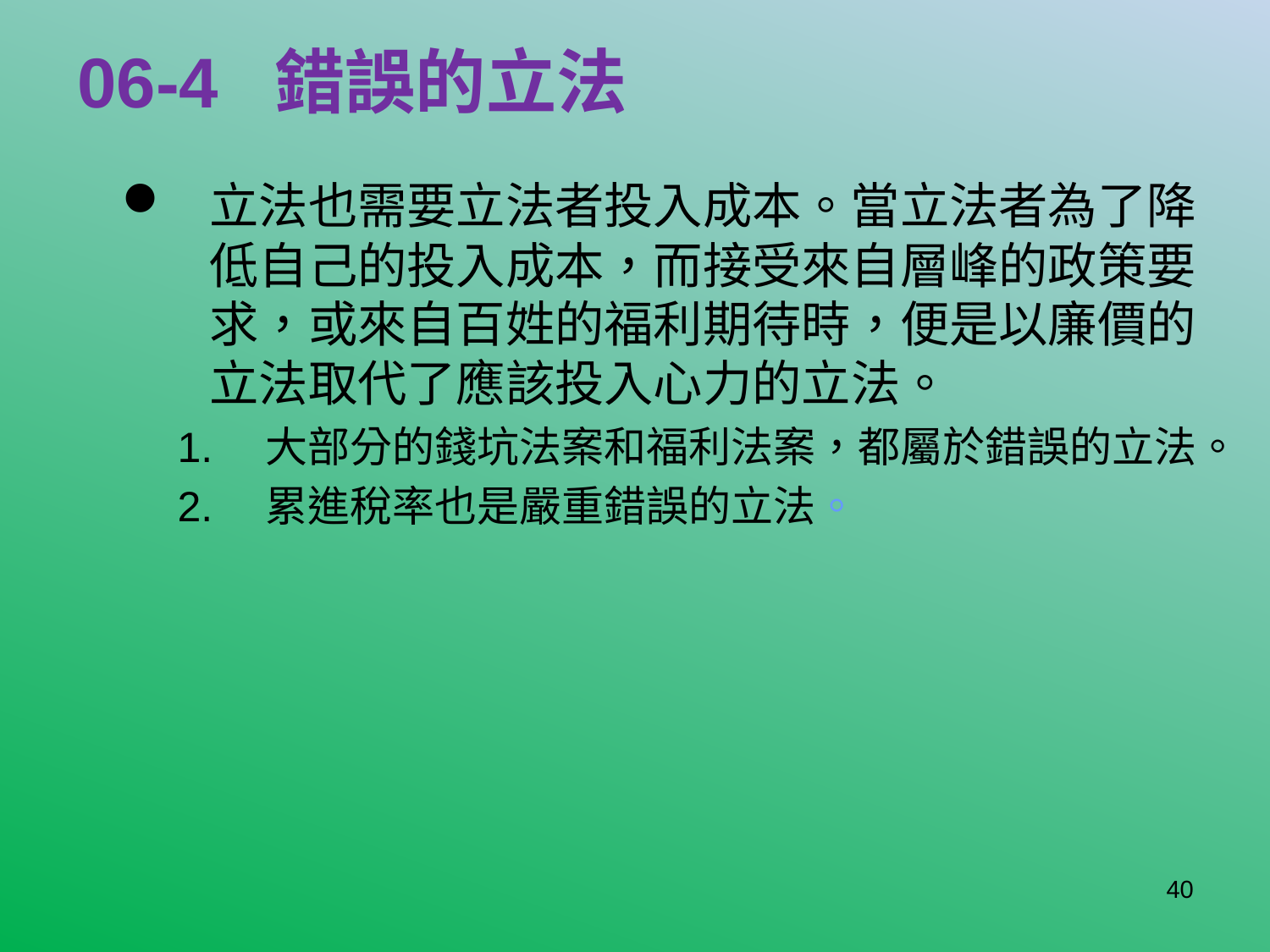

# 06-4  錯誤的立法
立法也需要立法者投入成本。當立法者為了降低自己的投入成本，而接受來自層峰的政策要求，或來自百姓的福利期待時，便是以廉價的立法取代了應該投入心力的立法。
大部分的錢坑法案和福利法案，都屬於錯誤的立法。
累進稅率也是嚴重錯誤的立法。

40